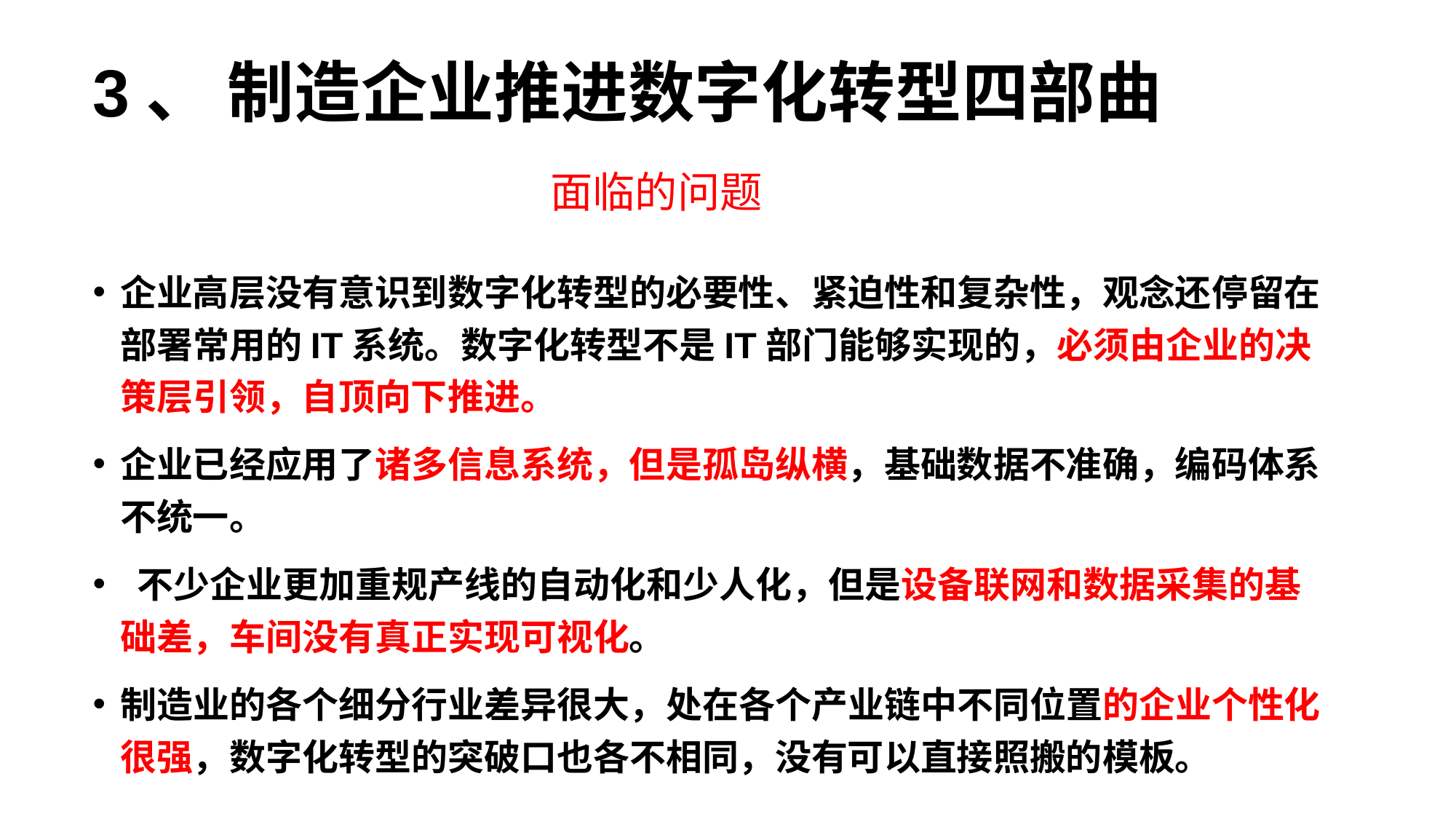

# 3、 制造企业推进数字化转型四部曲
面临的问题
企业高层没有意识到数字化转型的必要性、紧迫性和复杂性，观念还停留在部署常用的IT系统。数字化转型不是IT部门能够实现的，必须由企业的决策层引领，自顶向下推进。
企业已经应用了诸多信息系统，但是孤岛纵横，基础数据不准确，编码体系不统一。
 不少企业更加重规产线的自动化和少人化，但是设备联网和数据采集的基础差，车间没有真正实现可视化。
制造业的各个细分行业差异很大，处在各个产业链中不同位置的企业个性化很强，数字化转型的突破口也各不相同，没有可以直接照搬的模板。